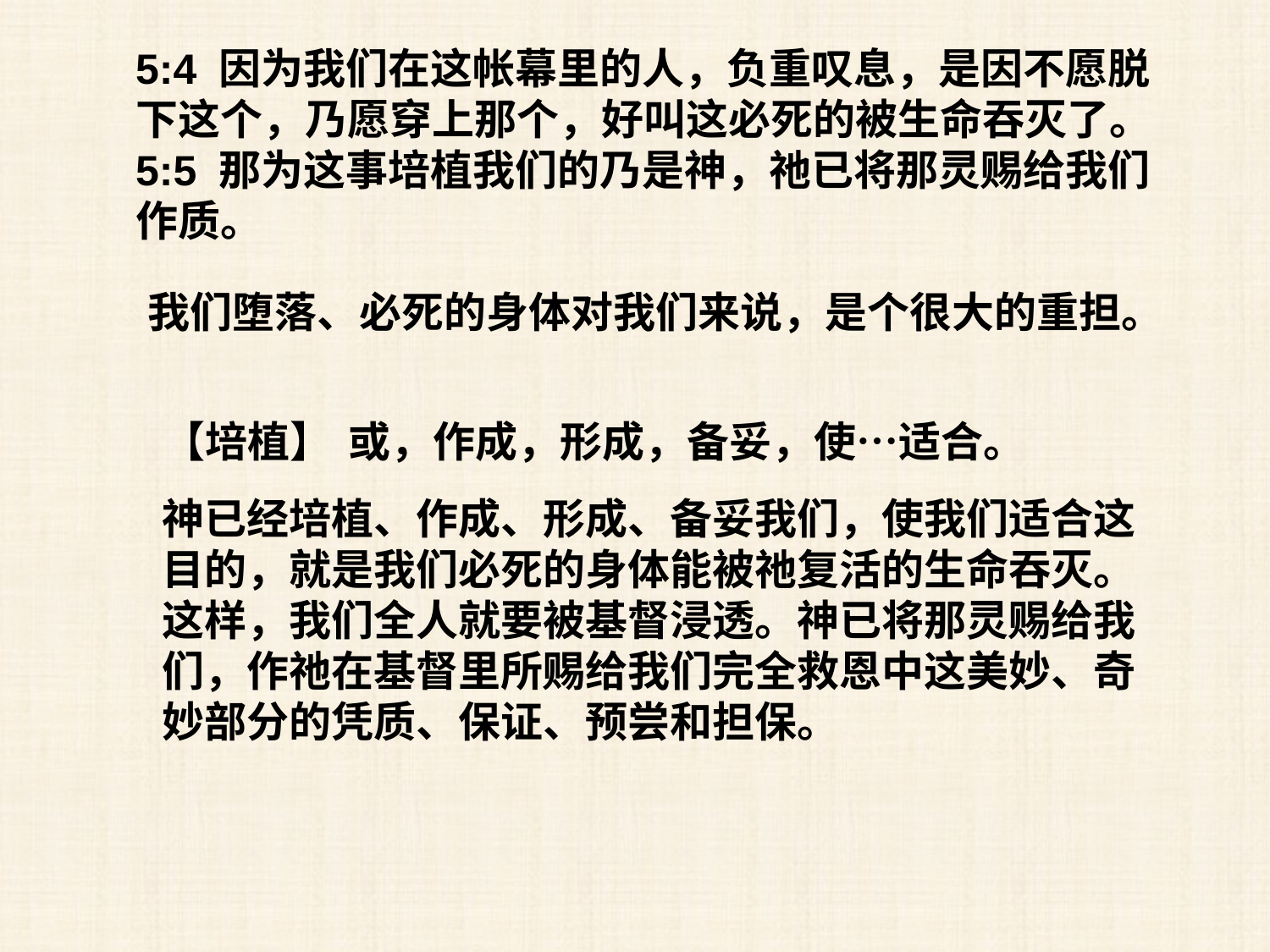

5:4 因为我们在这帐幕里的人，负重叹息，是因不愿脱下这个，乃愿穿上那个，好叫这必死的被生命吞灭了。
5:5 那为这事培植我们的乃是神，祂已将那灵赐给我们作质。
我们堕落、必死的身体对我们来说，是个很大的重担。
【培植】
或，作成，形成，备妥，使…适合。
神已经培植、作成、形成、备妥我们，使我们适合这目的，就是我们必死的身体能被祂复活的生命吞灭。这样，我们全人就要被基督浸透。神已将那灵赐给我们，作祂在基督里所赐给我们完全救恩中这美妙、奇妙部分的凭质、保证、预尝和担保。